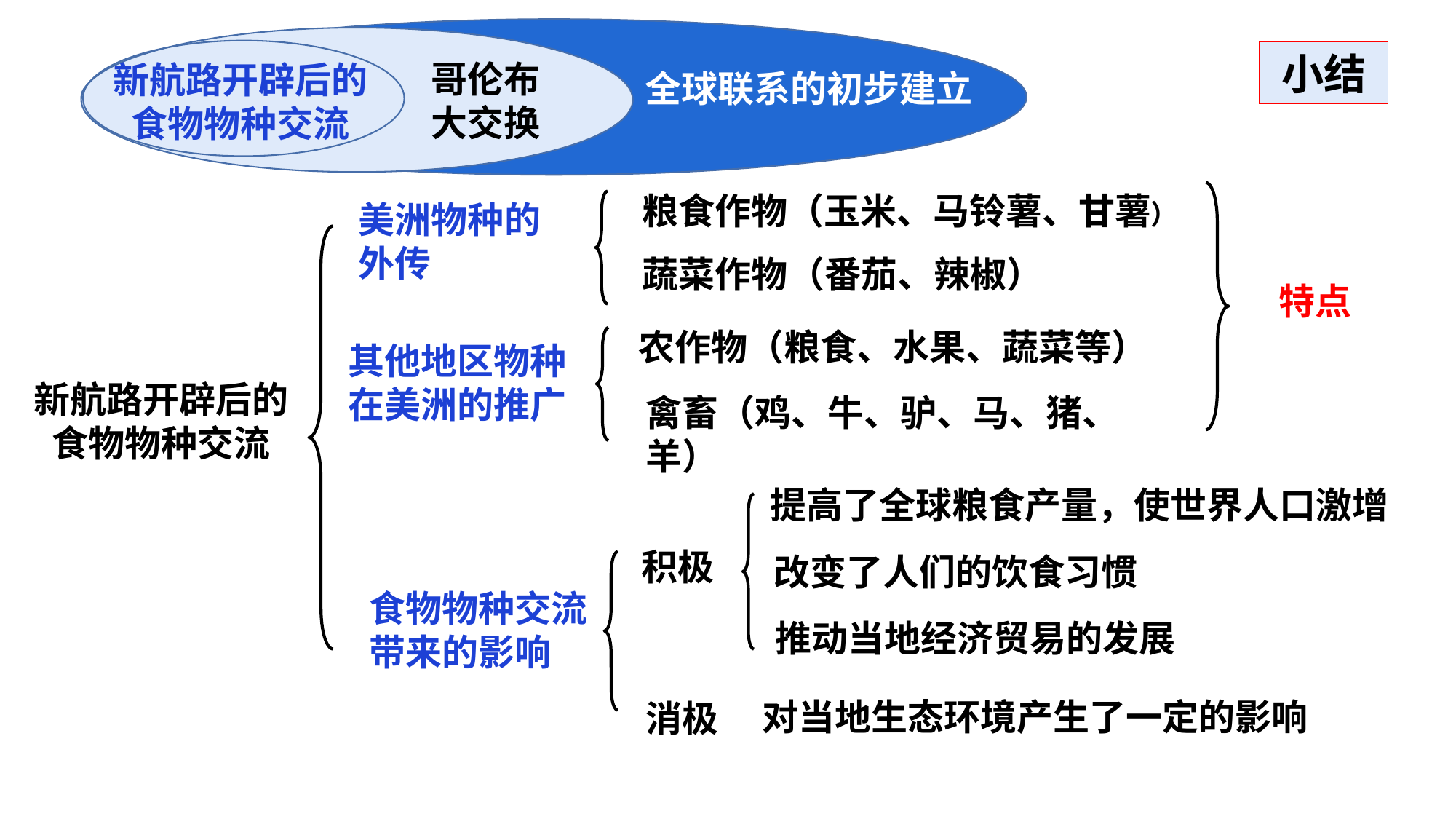

小结
哥伦布
大交换
新航路开辟后的
食物物种交流
全球联系的初步建立
粮食作物（玉米、马铃薯、甘薯）

美洲物种的外传

蔬菜作物（番茄、辣椒）
特点
农作物（粮食、水果、蔬菜等）

其他地区物种在美洲的推广
新航路开辟后的食物物种交流
禽畜（鸡、牛、驴、马、猪、羊）
提高了全球粮食产量，使世界人口激增

积极
改变了人们的饮食习惯

食物物种交流带来的影响
推动当地经济贸易的发展
对当地生态环境产生了一定的影响
消极